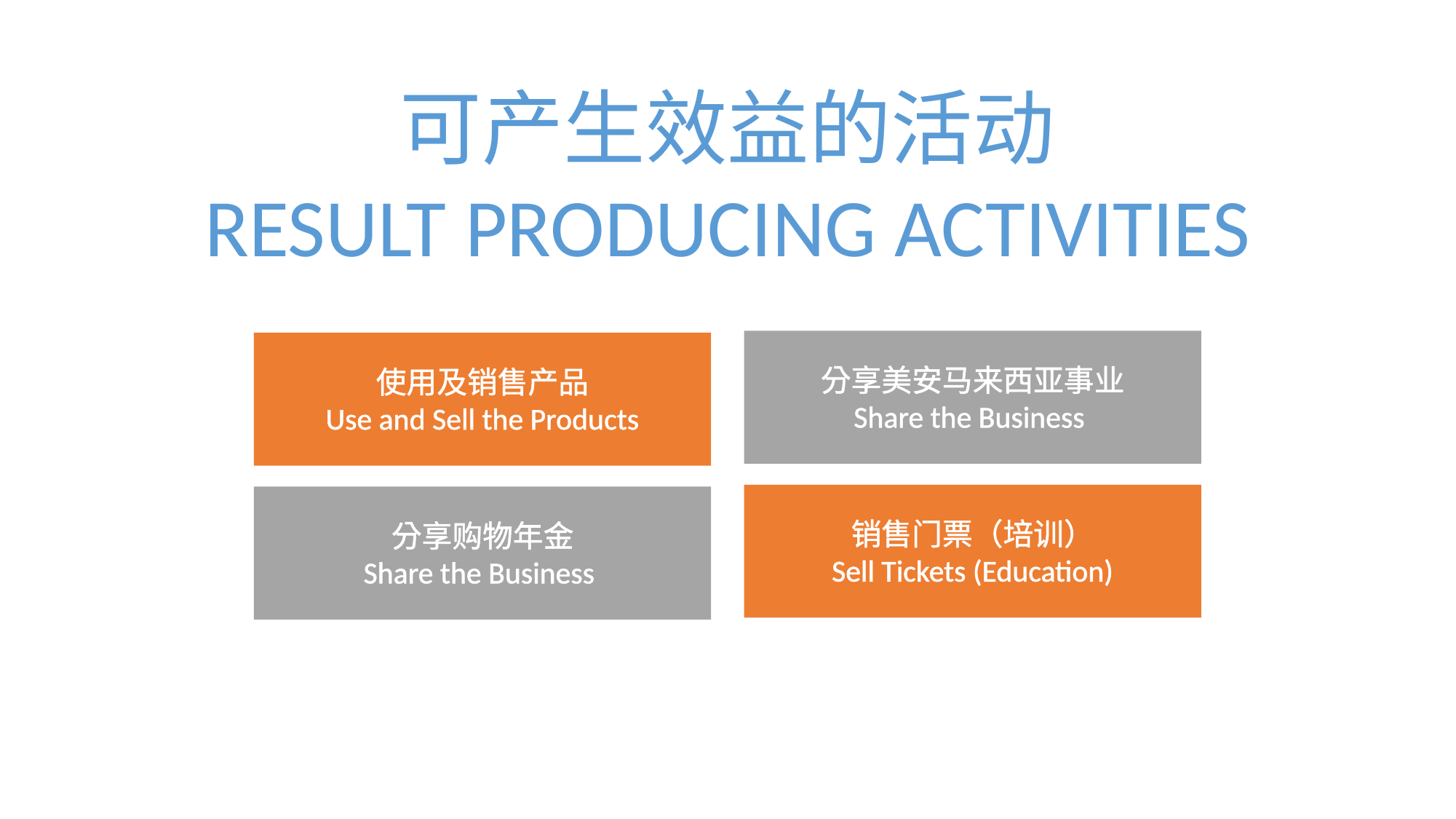

可产生效益的活动
Result Producing Activities

分享美安马来西亚事业
Share the Business
使用及销售产品
Use and Sell the Products
销售门票（培训）
Sell Tickets (Education)
分享购物年金
Share the Business